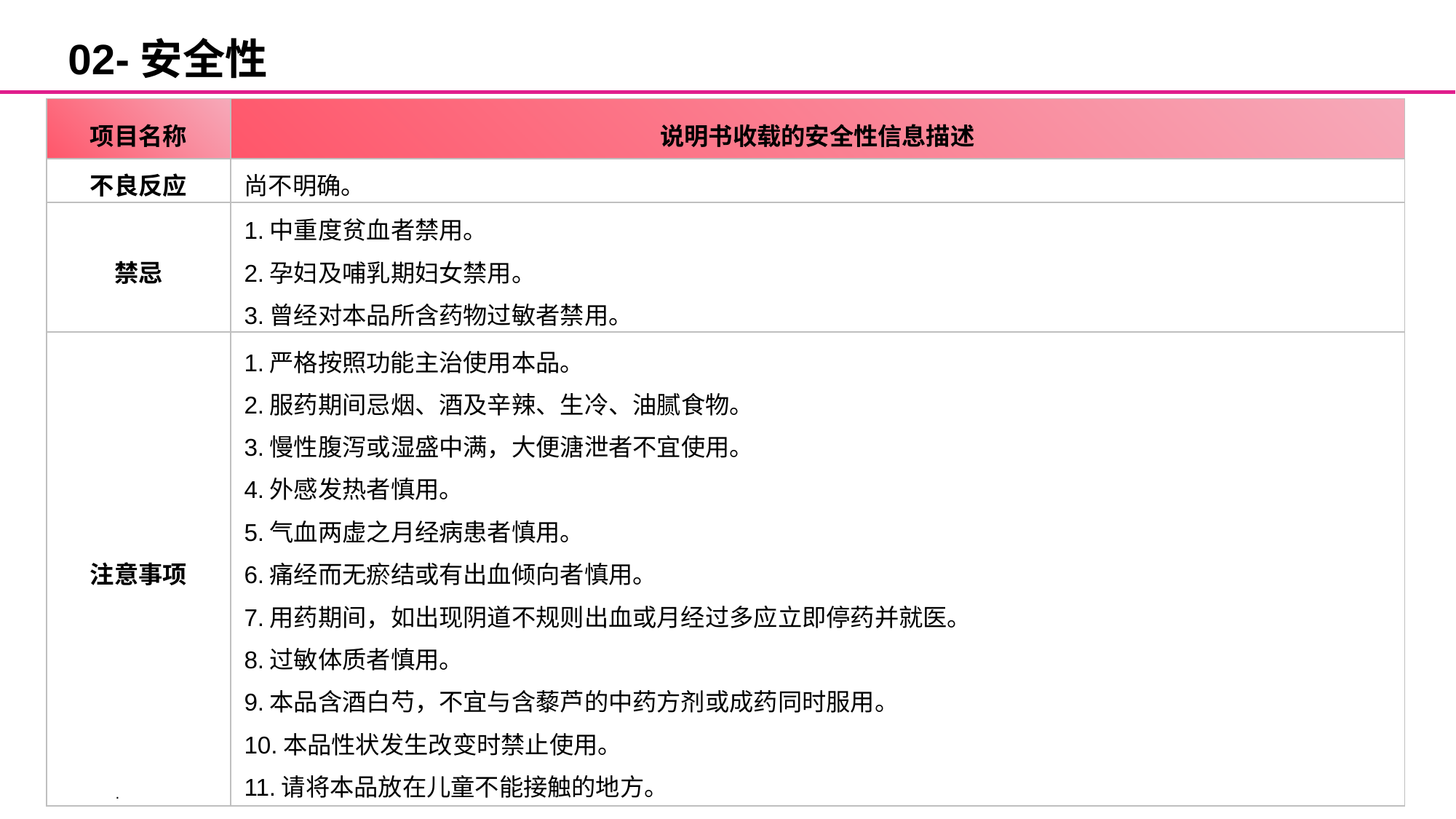

02-安全性
| 项目名称 | 说明书收载的安全性信息描述 |
| --- | --- |
| 不良反应 | 尚不明确。 |
| 禁忌 | 1.中重度贫血者禁用。 2.孕妇及哺乳期妇女禁用。 3.曾经对本品所含药物过敏者禁用。 |
| 注意事项 | 1.严格按照功能主治使用本品。 2.服药期间忌烟、酒及辛辣、生冷、油腻食物。 3.慢性腹泻或湿盛中满，大便溏泄者不宜使用。 4.外感发热者慎用。 5.气血两虚之月经病患者慎用。 6.痛经而无瘀结或有出血倾向者慎用。 7.用药期间，如出现阴道不规则出血或月经过多应立即停药并就医。 8.过敏体质者慎用。 9.本品含酒白芍，不宜与含藜芦的中药方剂或成药同时服用。 10.本品性状发生改变时禁止使用。 11.请将本品放在儿童不能接触的地方。 |
.